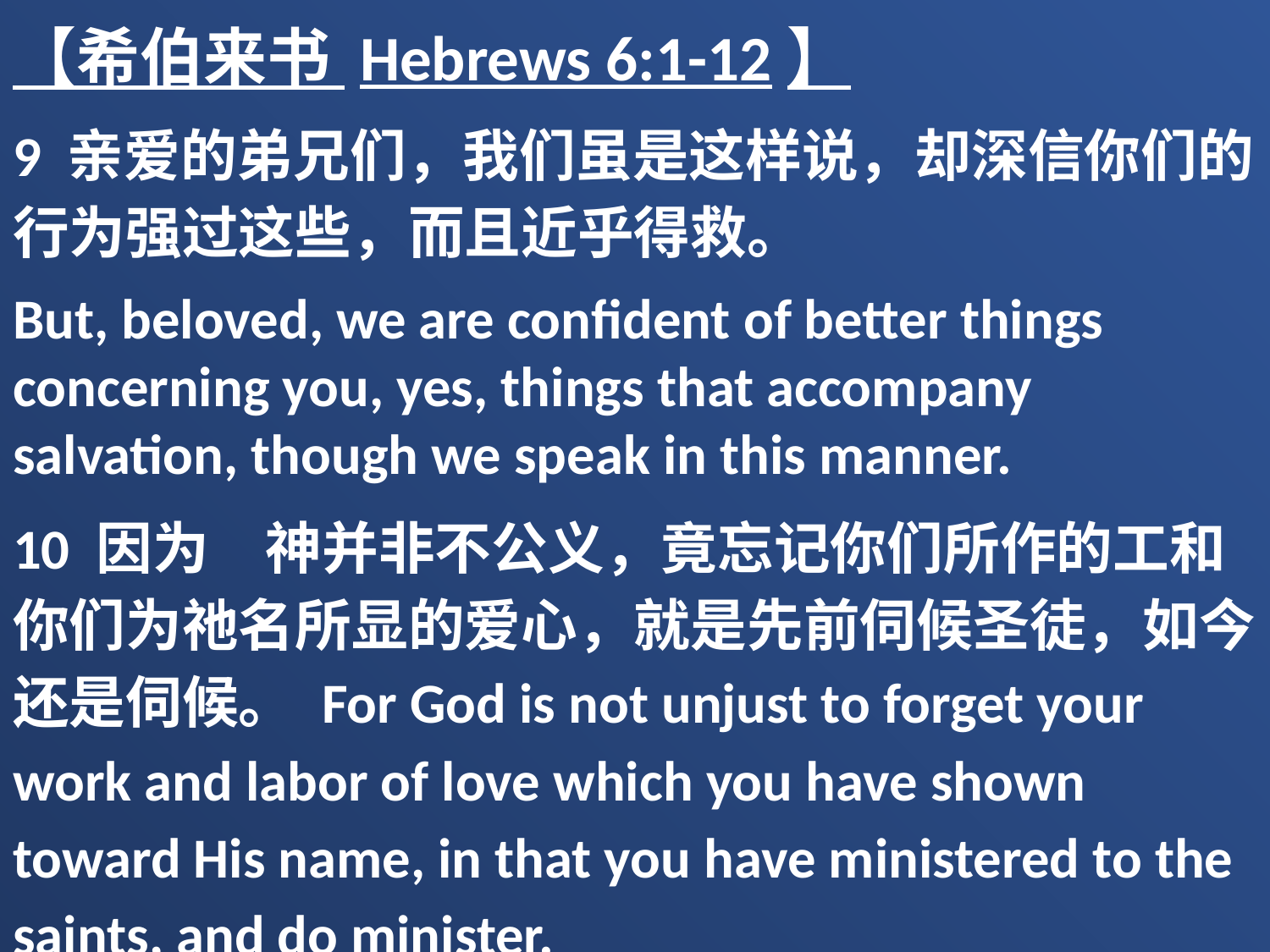

【希伯来书 Hebrews 6:1-12】
9 亲爱的弟兄们，我们虽是这样说，却深信你们的行为强过这些，而且近乎得救。
But, beloved, we are confident of better things concerning you, yes, things that accompany salvation, though we speak in this manner.
10 因为　神并非不公义，竟忘记你们所作的工和你们为祂名所显的爱心，就是先前伺候圣徒，如今还是伺候。 For God is not unjust to forget your work and labor of love which you have shown toward His name, in that you have ministered to the saints, and do minister.